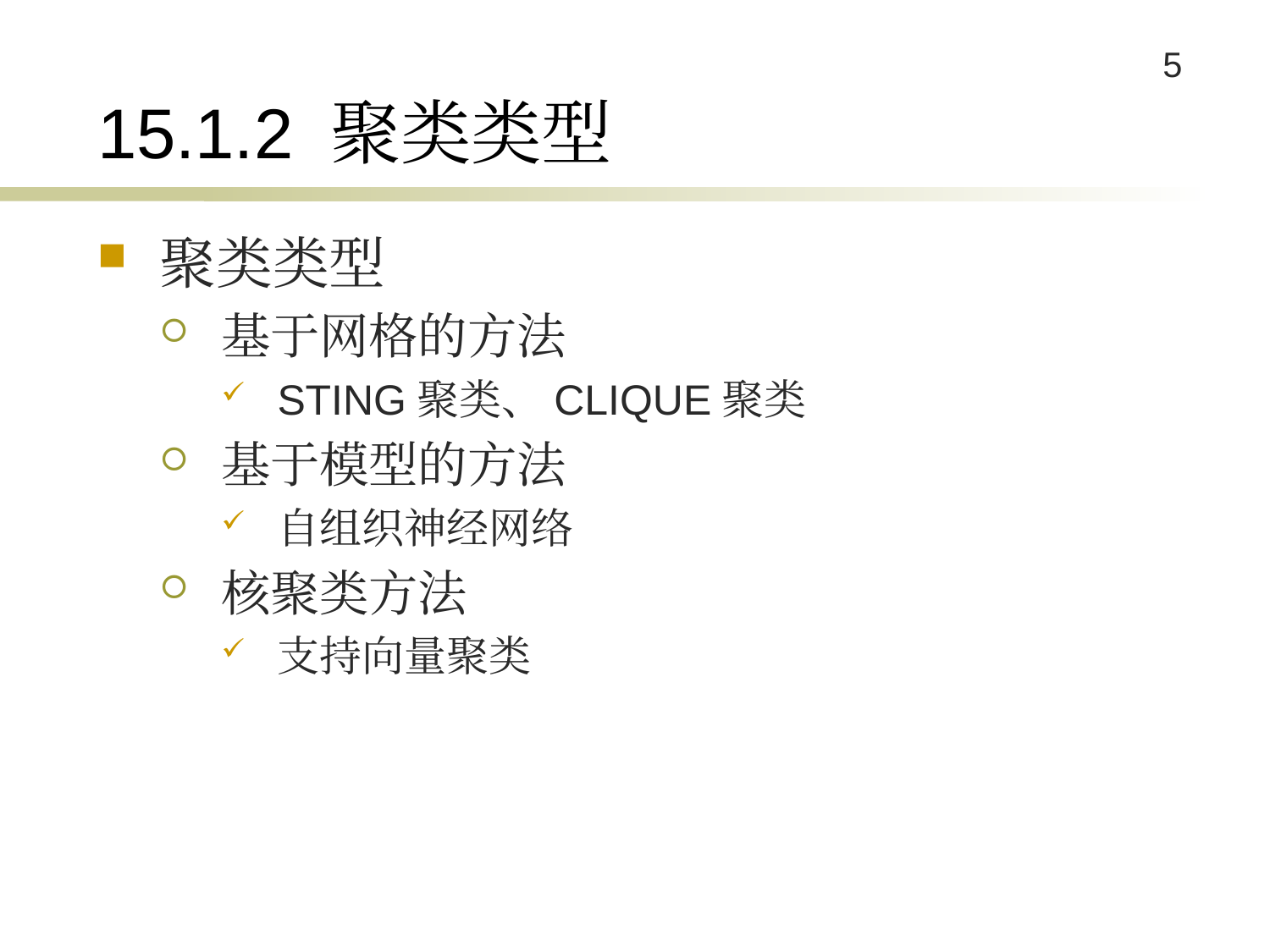

# 15.1.2 聚类类型
聚类类型
基于网格的方法
STING聚类、CLIQUE聚类
基于模型的方法
自组织神经网络
核聚类方法
支持向量聚类